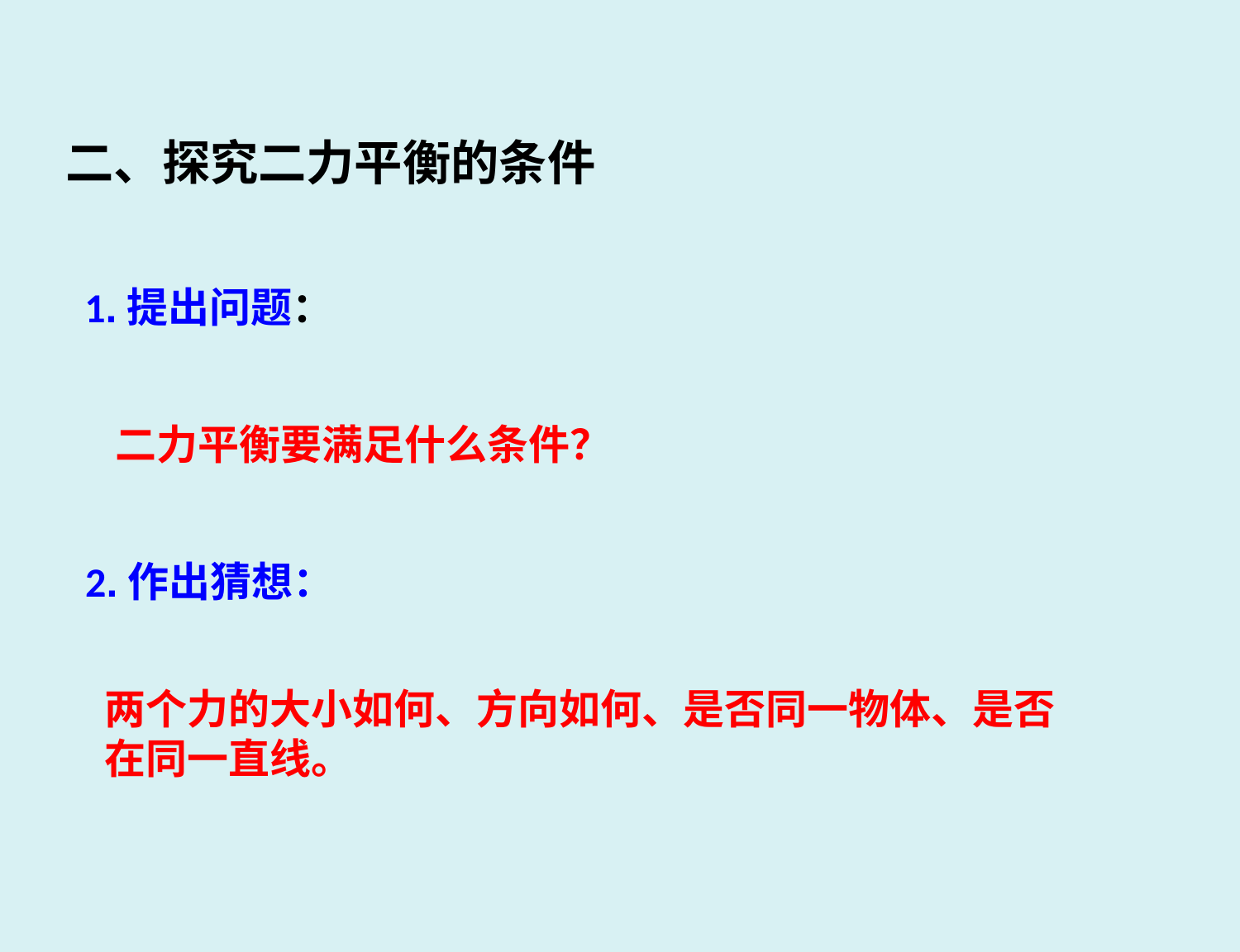

二、探究二力平衡的条件
1.提出问题：
二力平衡要满足什么条件？
2.作出猜想：
两个力的大小如何、方向如何、是否同一物体、是否在同一直线。